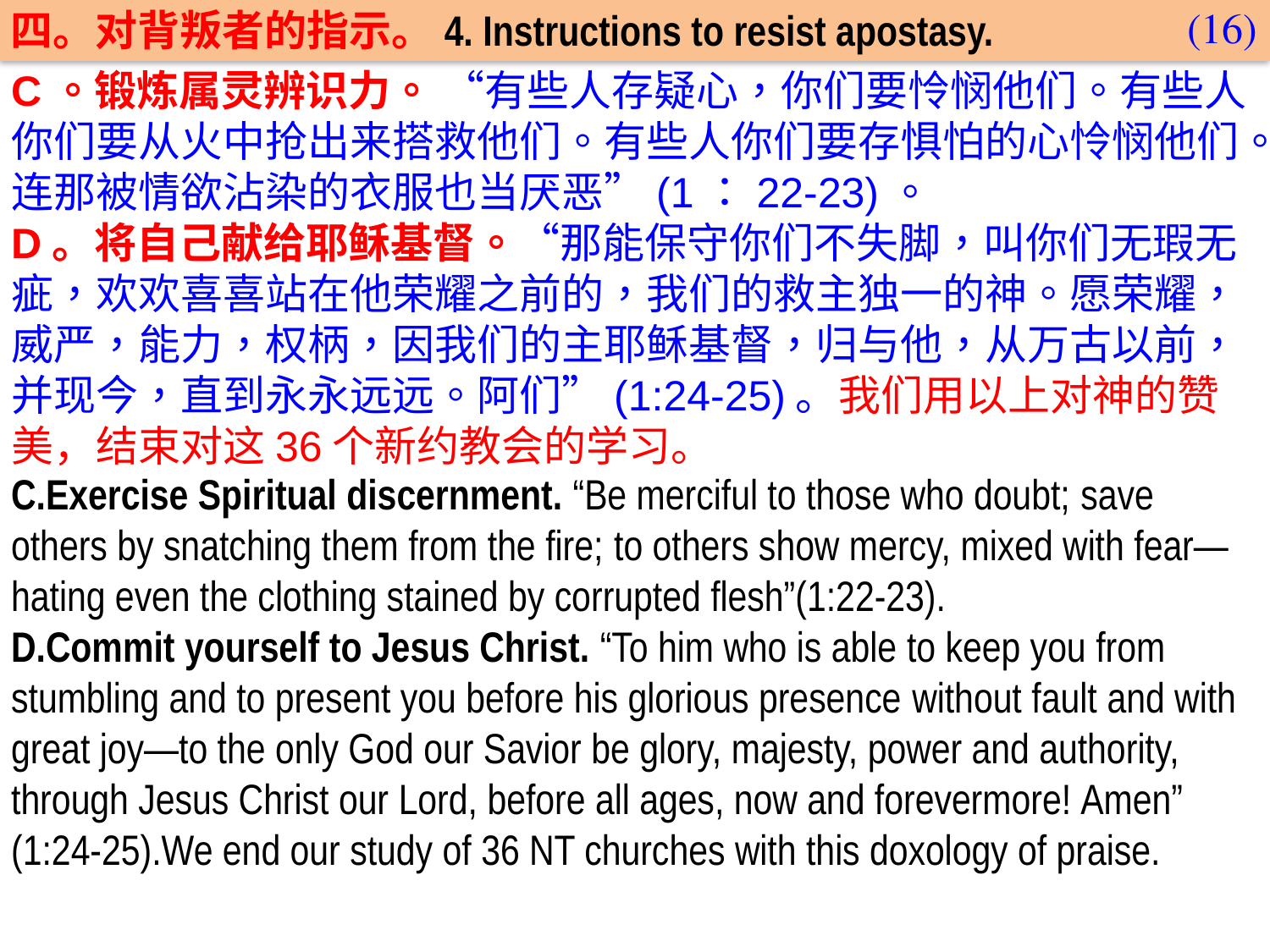

(16)
四。对背叛者的指示。4. Instructions to resist apostasy.

C。锻炼属灵辨识力。 “有些人存疑心，你们要怜悯他们。有些人你们要从火中抢出来搭救他们。有些人你们要存惧怕的心怜悯他们。连那被情欲沾染的衣服也当厌恶”(1：22-23)。
D。将自己献给耶稣基督。“那能保守你们不失脚，叫你们无瑕无疵，欢欢喜喜站在他荣耀之前的，我们的救主独一的神。愿荣耀，威严，能力，权柄，因我们的主耶稣基督，归与他，从万古以前，并现今，直到永永远远。阿们”(1:24-25)。我们用以上对神的赞美，结束对这36个新约教会的学习。
C.Exercise Spiritual discernment. “Be merciful to those who doubt; save others by snatching them from the fire; to others show mercy, mixed with fear—hating even the clothing stained by corrupted flesh”(1:22-23).
D.Commit yourself to Jesus Christ. “To him who is able to keep you from stumbling and to present you before his glorious presence without fault and with great joy—to the only God our Savior be glory, majesty, power and authority, through Jesus Christ our Lord, before all ages, now and forevermore! Amen”
(1:24-25).We end our study of 36 NT churches with this doxology of praise.